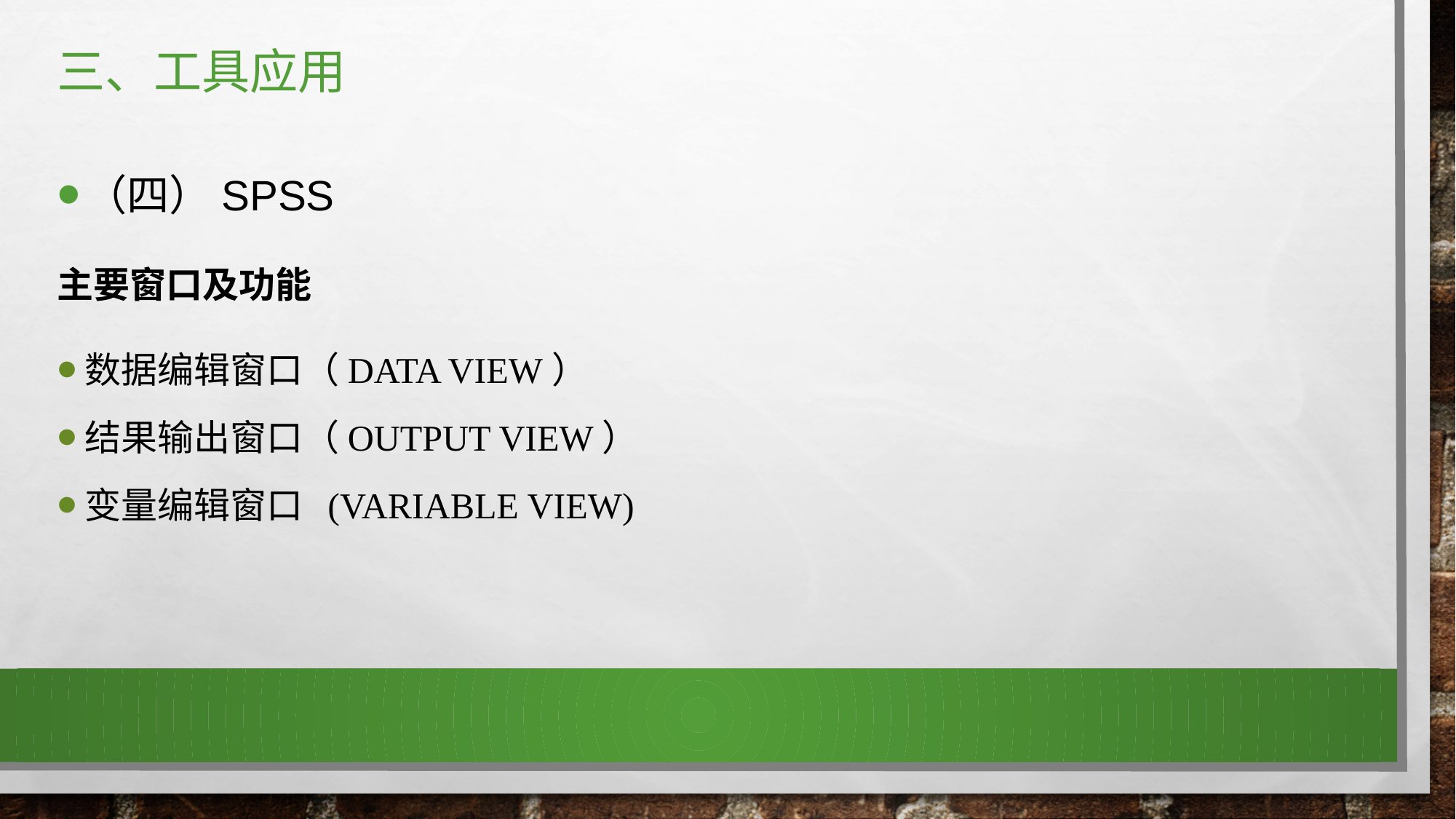

# 三、工具应用
（四）SPSS
主要窗口及功能
数据编辑窗口（data view）
结果输出窗口（output view）
变量编辑窗口  (variable view)